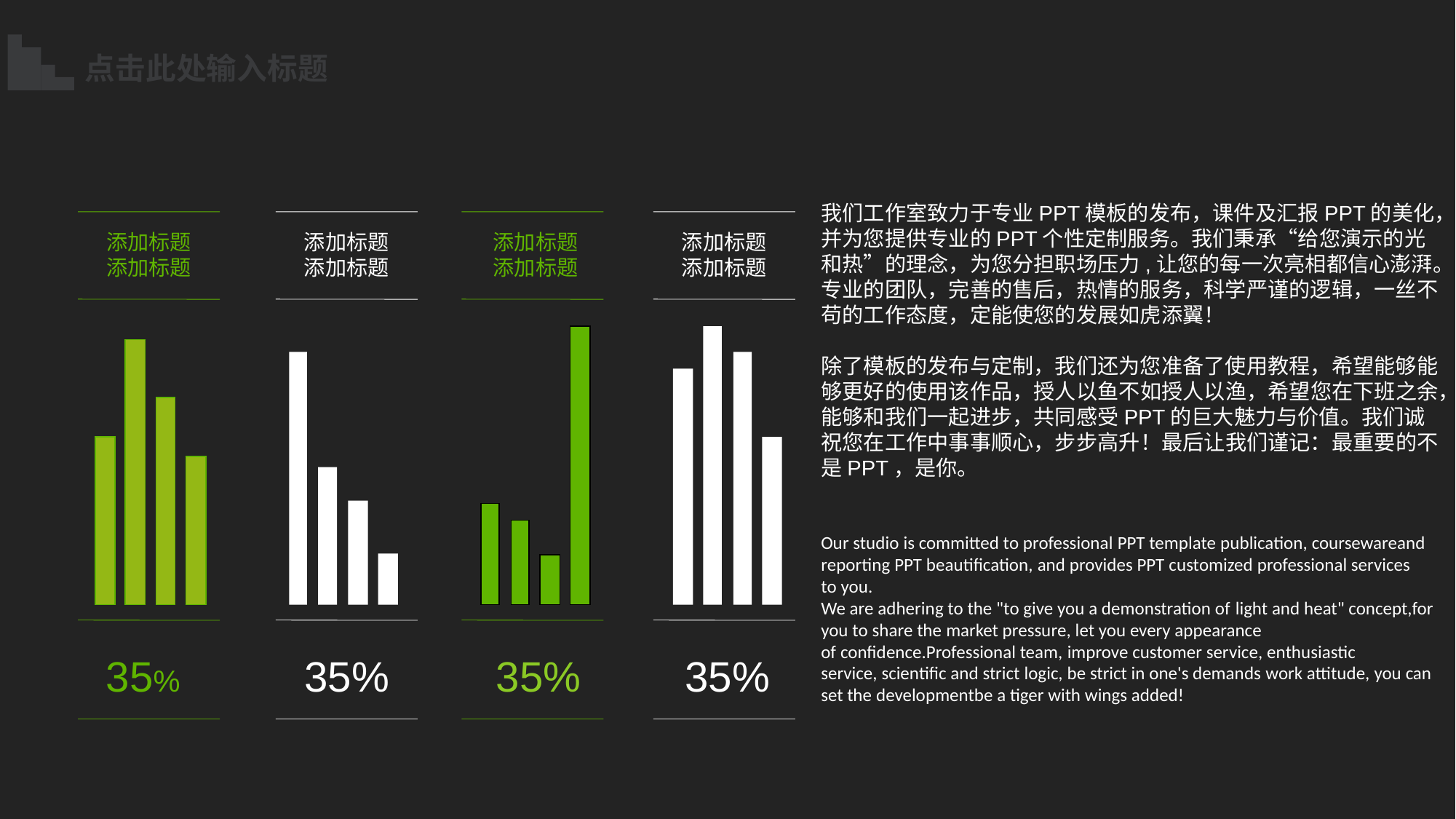

点击此处输入标题
我们工作室致力于专业PPT模板的发布，课件及汇报PPT的美化，并为您提供专业的PPT个性定制服务。我们秉承“给您演示的光和热”的理念，为您分担职场压力,让您的每一次亮相都信心澎湃。专业的团队，完善的售后，热情的服务，科学严谨的逻辑，一丝不苟的工作态度，定能使您的发展如虎添翼！

除了模板的发布与定制，我们还为您准备了使用教程，希望能够能够更好的使用该作品，授人以鱼不如授人以渔，希望您在下班之余，能够和我们一起进步，共同感受PPT的巨大魅力与价值。我们诚祝您在工作中事事顺心，步步高升！最后让我们谨记：最重要的不是PPT，是你。

Our studio is committed to professional PPT template publication, coursewareand reporting PPT beautification, and provides PPT customized professional services to you.
We are adhering to the "to give you a demonstration of light and heat" concept,for you to share the market pressure, let you every appearance of confidence.Professional team, improve customer service, enthusiastic service, scientific and strict logic, be strict in one's demands work attitude, you can set the developmentbe a tiger with wings added!

添加标题
添加标题
添加标题
添加标题
添加标题
添加标题
添加标题
添加标题

35%
35%
35%
35%